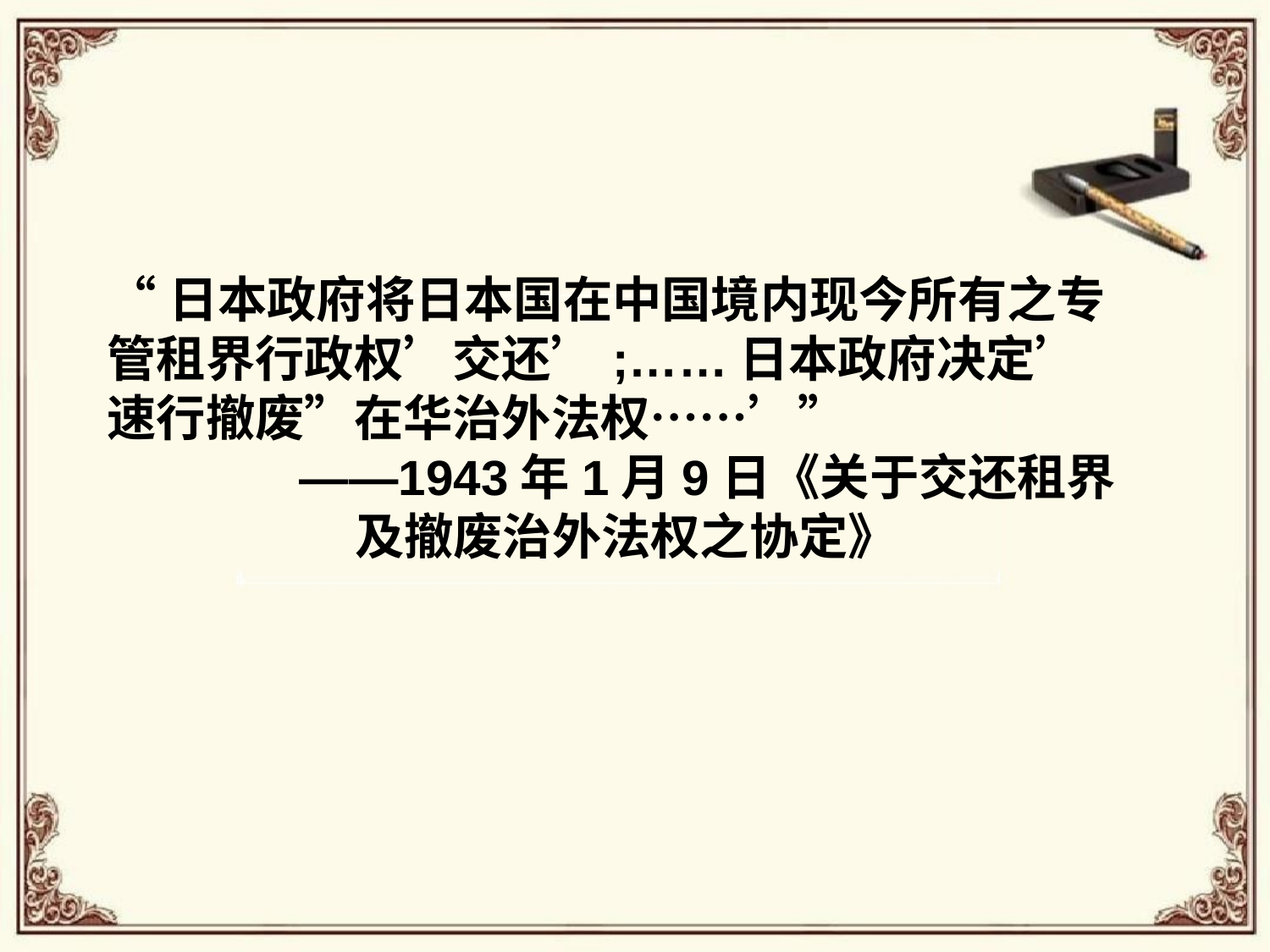

“日本政府将日本国在中国境内现今所有之专管租界行政权’交还’;……日本政府决定’速行撤废”在华治外法权……’”
              ——1943年1月9日《关于交还租界
                     及撤废治外法权之协定》